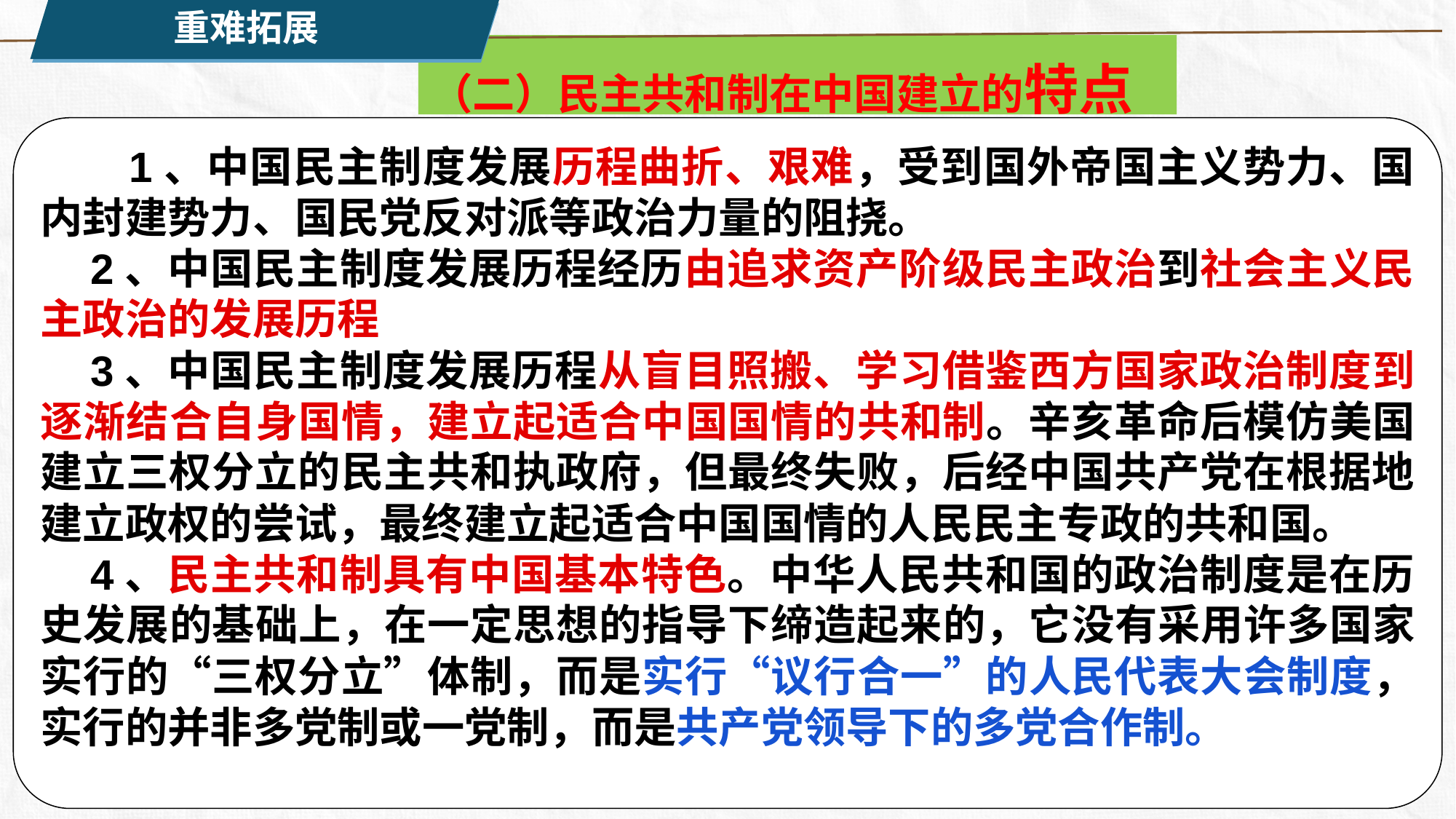

重难拓展

（二）民主共和制在中国建立的特点
       1、中国民主制度发展历程曲折、艰难，受到国外帝国主义势力、国内封建势力、国民党反对派等政治力量的阻挠。
    2、中国民主制度发展历程经历由追求资产阶级民主政治到社会主义民主政治的发展历程
    3、中国民主制度发展历程从盲目照搬、学习借鉴西方国家政治制度到逐渐结合自身国情，建立起适合中国国情的共和制。辛亥革命后模仿美国建立三权分立的民主共和执政府，但最终失败，后经中国共产党在根据地建立政权的尝试，最终建立起适合中国国情的人民民主专政的共和国。
    4、民主共和制具有中国基本特色。中华人民共和国的政治制度是在历史发展的基础上，在一定思想的指导下缔造起来的，它没有采用许多国家实行的“三权分立”体制，而是实行“议行合一”的人民代表大会制度，实行的并非多党制或一党制，而是共产党领导下的多党合作制。